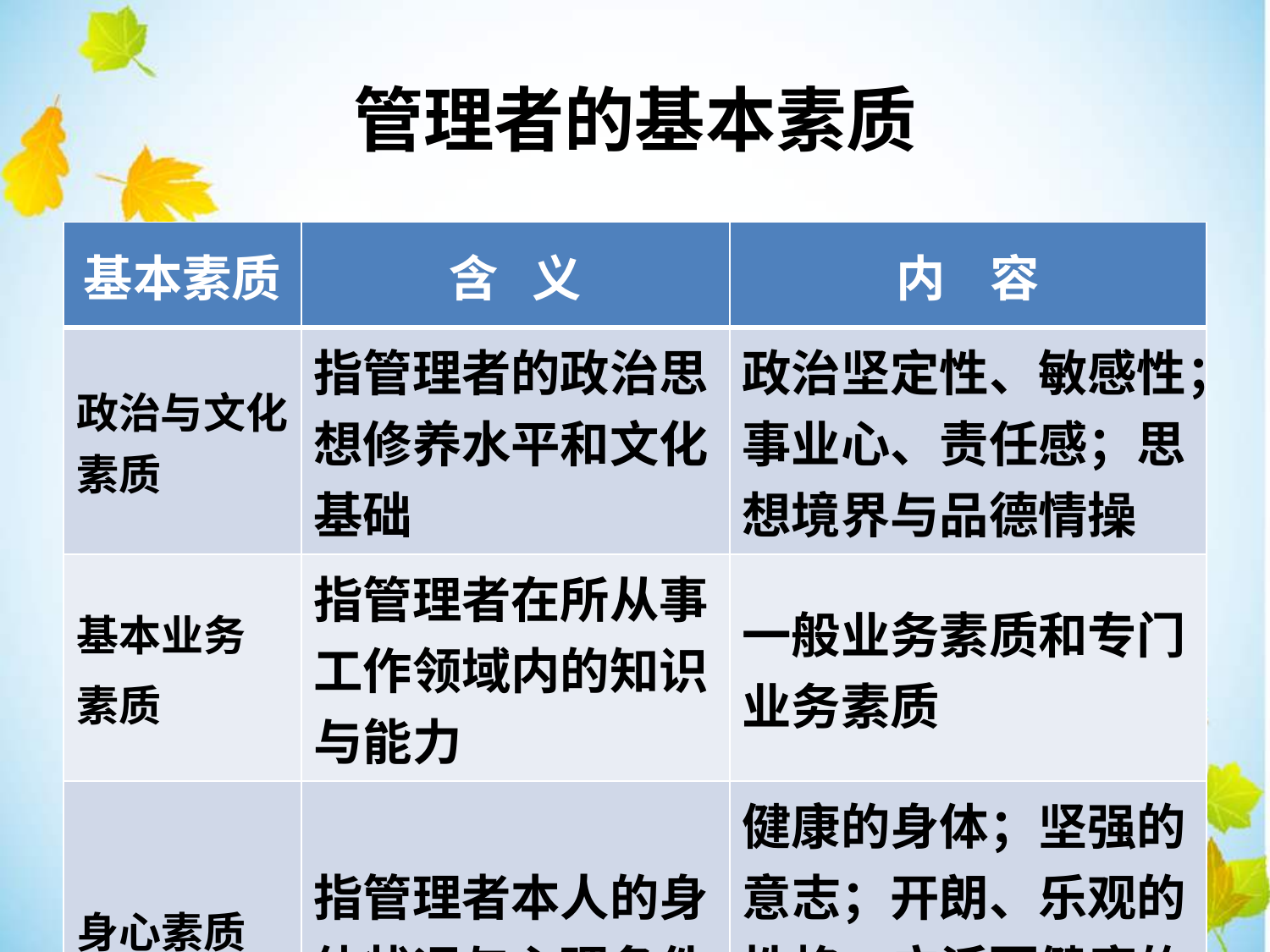

管理者的基本素质
| 基本素质 | 含 义 | 内 容 |
| --- | --- | --- |
| 政治与文化素质 | 指管理者的政治思想修养水平和文化基础 | 政治坚定性、敏感性；事业心、责任感；思想境界与品德情操 |
| 基本业务 素质 | 指管理者在所从事工作领域内的知识与能力 | 一般业务素质和专门业务素质 |
| 身心素质 | 指管理者本人的身体状况与心理条件 | 健康的身体；坚强的意志；开朗、乐观的性格；广泛而健康的兴趣等 21 |